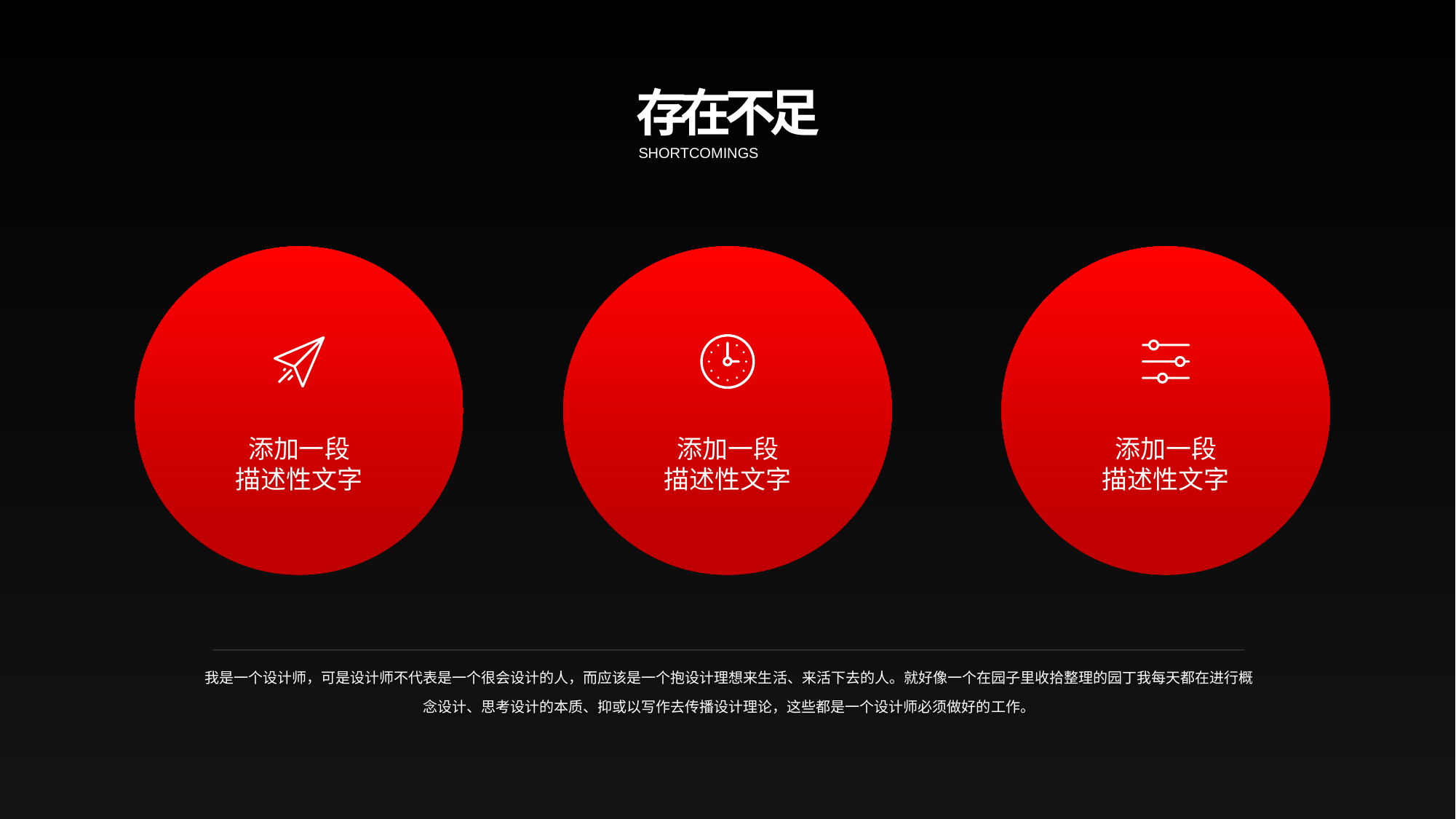

存
在
不
足
SHORTCOMINGS

添加一段
描述性文字

添加一段
描述性文字

添加一段
描述性文字
我是一个设计师，可是设计师不代表是一个很会设计的人，而应该是一个抱设计理想来生活、来活下去的人。就好像一个在园子里收拾整理的园丁我每天都在进行概念设计、思考设计的本质、抑或以写作去传播设计理论，这些都是一个设计师必须做好的工作。